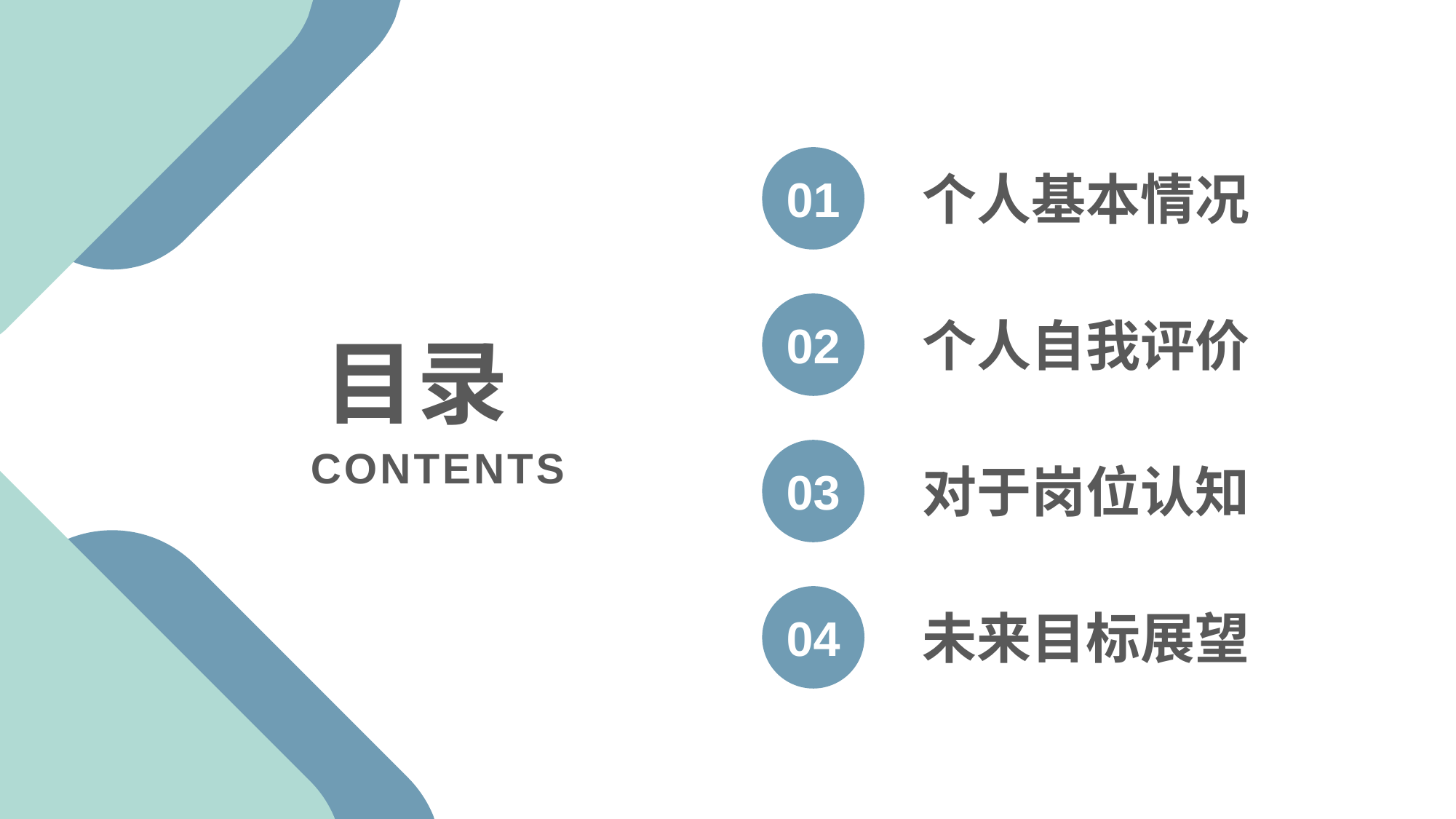

01
个人基本情况

02
个人自我评价

03
对于岗位认知

04
未来目标展望
目录
CONTENTS